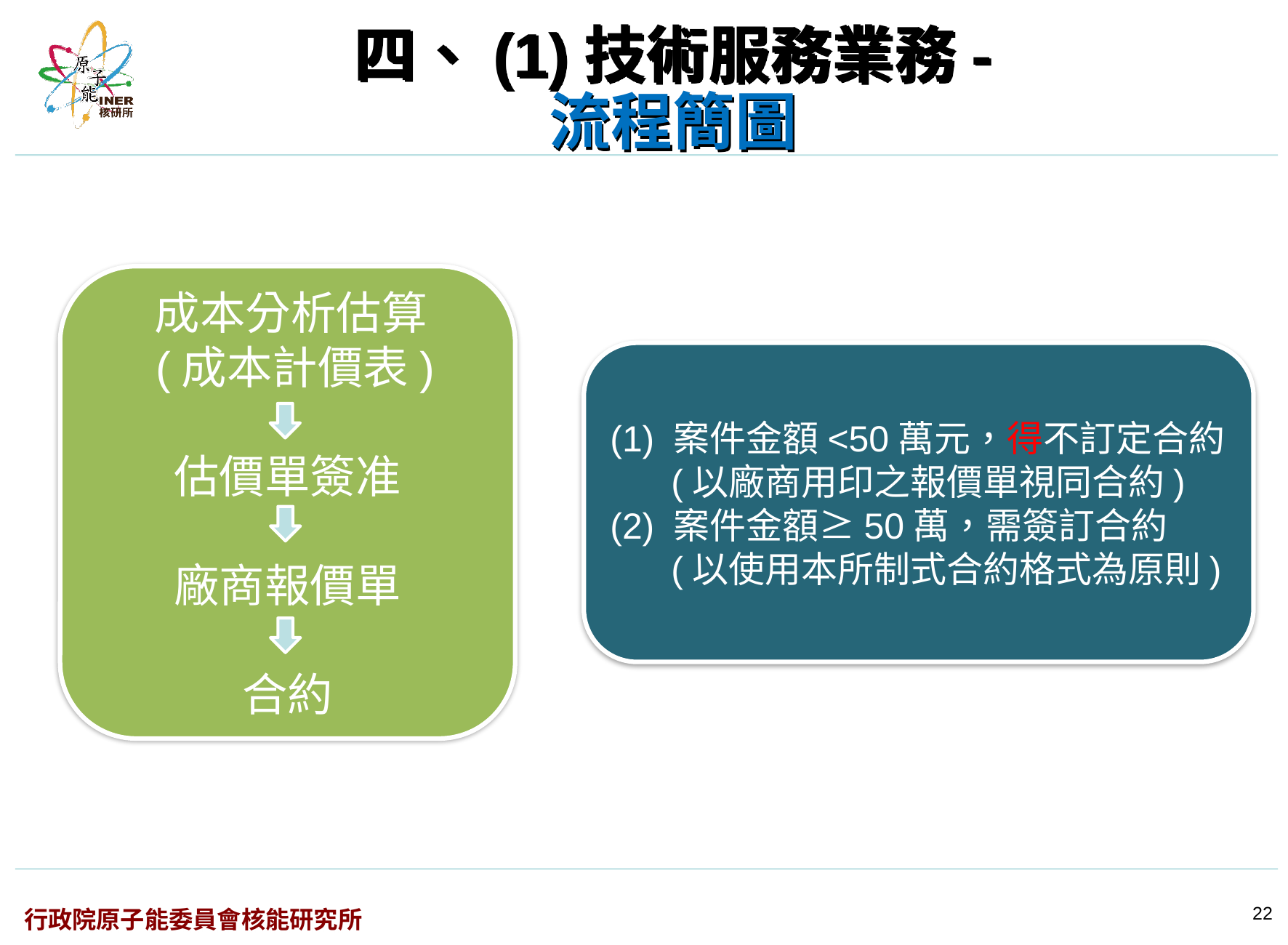

# 四、(1)技術服務業務- 流程簡圖
     成本分析估算
     (成本計價表)

估價單簽准

廠商報價單

合約
(1) 案件金額<50萬元，得不訂定合約
      (以廠商用印之報價單視同合約)
(2) 案件金額≥50萬，需簽訂合約
      (以使用本所制式合約格式為原則)